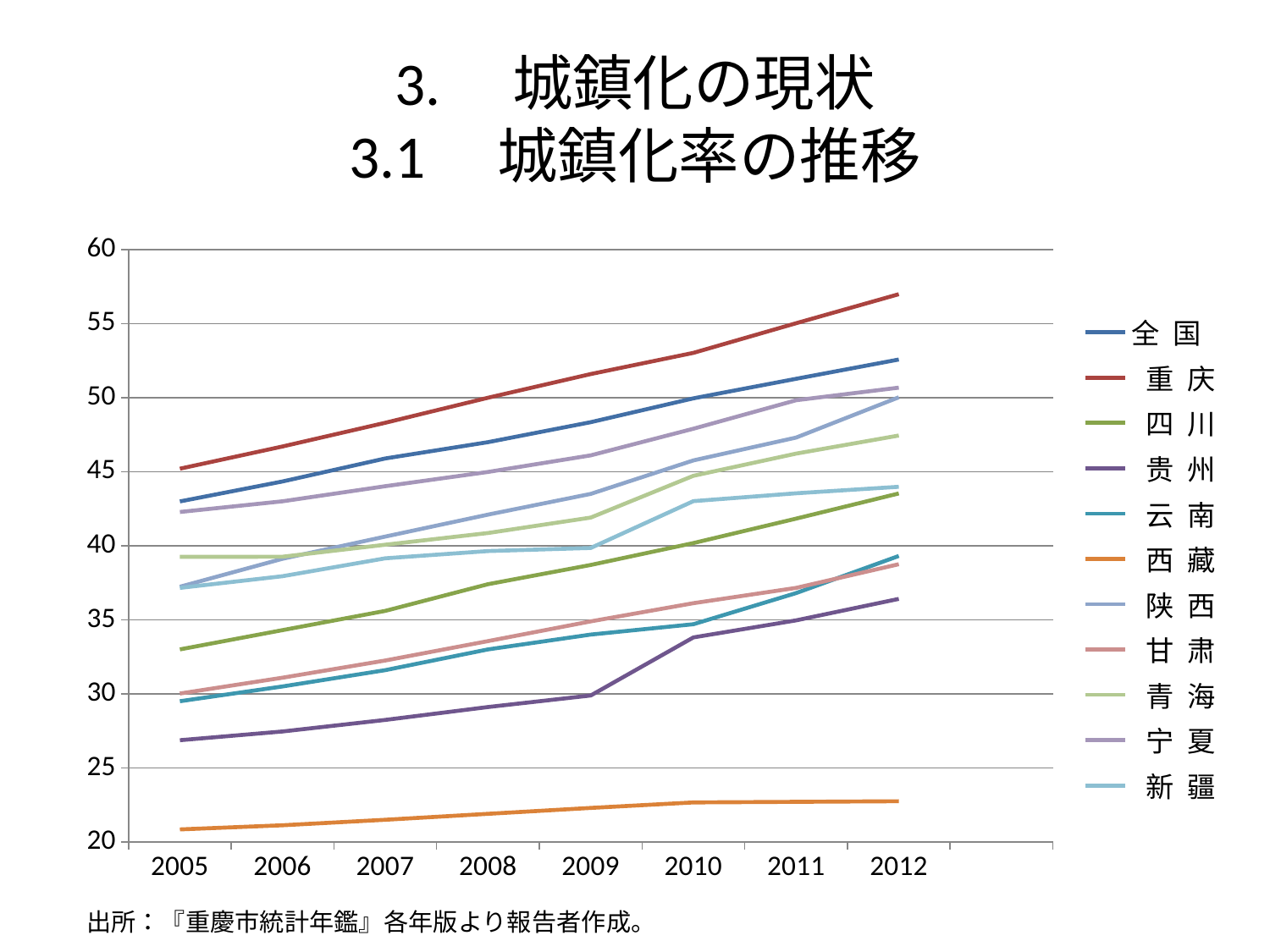

# 3.　城鎮化の現状 3.1　城鎮化率の推移

### Chart

| Category | 全  国 |  重  庆 |  四  川 |  贵  州 |  云  南 |  西  藏 |  陕  西 |  甘  肃 |  青  海 |  宁  夏 |  新  疆 |
|---|---|---|---|---|---|---|---|---|---|---|---|
| 2005 | 42.99 | 45.2 | 33.0 | 26.87 | 29.5 | 20.85 | 37.23 | 30.02 | 39.25 | 42.28 | 37.15 |
| 2006 | 44.34 | 46.7 | 34.3 | 27.46 | 30.5 | 21.13 | 39.12 | 31.09 | 39.26 | 43.0 | 37.94 |
| 2007 | 45.89 | 48.3 | 35.6 | 28.24 | 31.6 | 21.5 | 40.62 | 32.25 | 40.07 | 44.02 | 39.15 |
| 2008 | 46.99 | 49.99 | 37.4 | 29.11 | 33.0 | 21.9 | 42.1 | 33.56 | 40.86 | 44.98 | 39.64 |
| 2009 | 48.34 | 51.59 | 38.7 | 29.89 | 34.0 | 22.3 | 43.5 | 34.89 | 41.9 | 46.1 | 39.85 |
| 2010 | 49.95 | 53.02 | 40.18 | 33.81 | 34.7 | 22.67 | 45.76 | 36.12 | 44.72 | 47.9 | 43.01 |
| 2011 | 51.27 | 55.02 | 41.83 | 34.96 | 36.8 | 22.71 | 47.3 | 37.15 | 46.22 | 49.82 | 43.54 |
| 2012 | 52.57 | 56.98 | 43.53 | 36.41 | 39.31 | 22.75 | 50.02 | 38.75 | 47.44 | 50.67 | 43.98 |
|  | None | None | None | None | None | None | None | None | None | None | None |
出所：『重慶市統計年鑑』各年版より報告者作成。